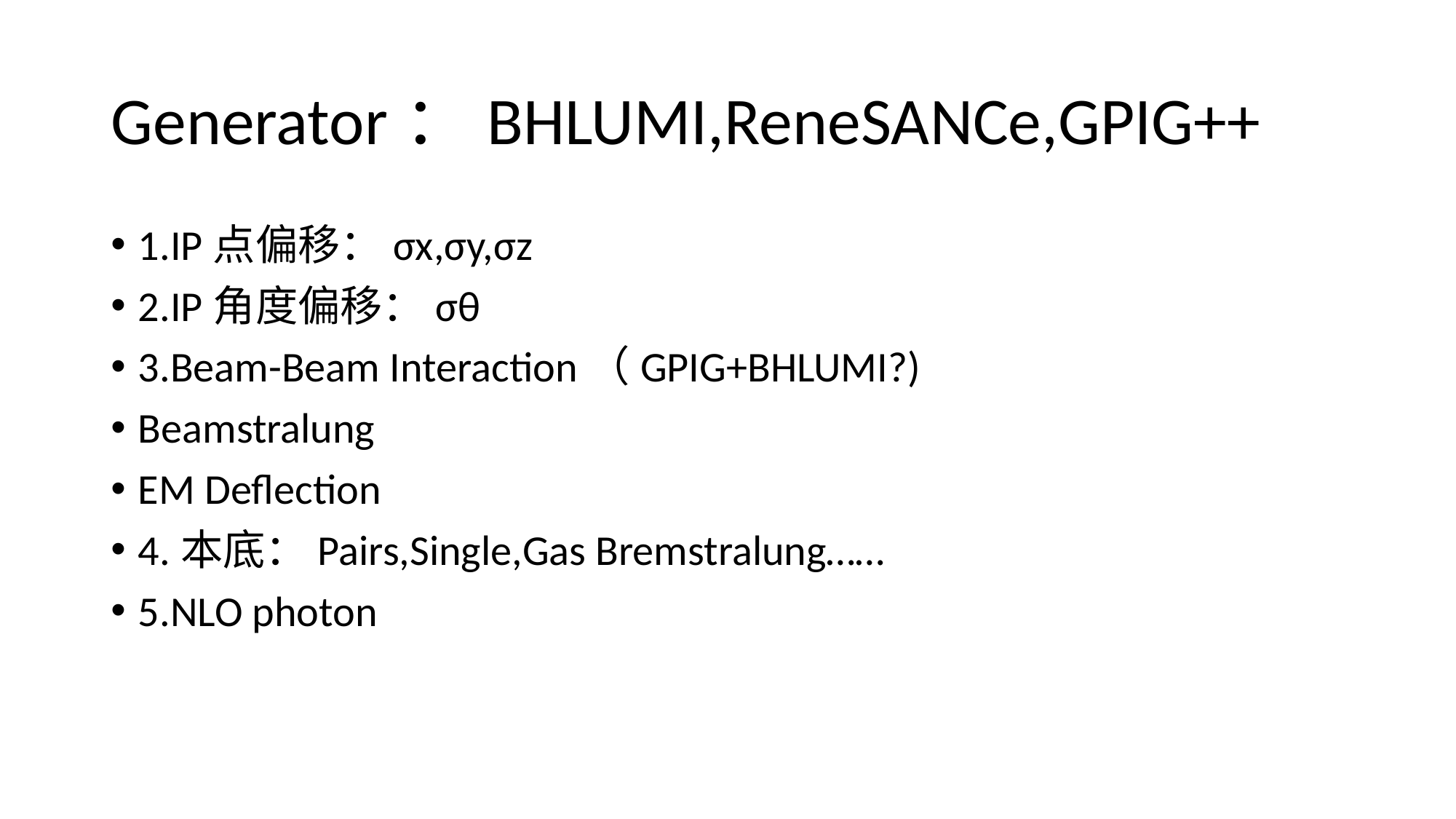

# Generator：BHLUMI,ReneSANCe,GPIG++
1.IP点偏移：σx,σy,σz
2.IP角度偏移：σθ
3.Beam-Beam Interaction（GPIG+BHLUMI?)
Beamstralung
EM Deflection
4.本底：Pairs,Single,Gas Bremstralung……
5.NLO photon